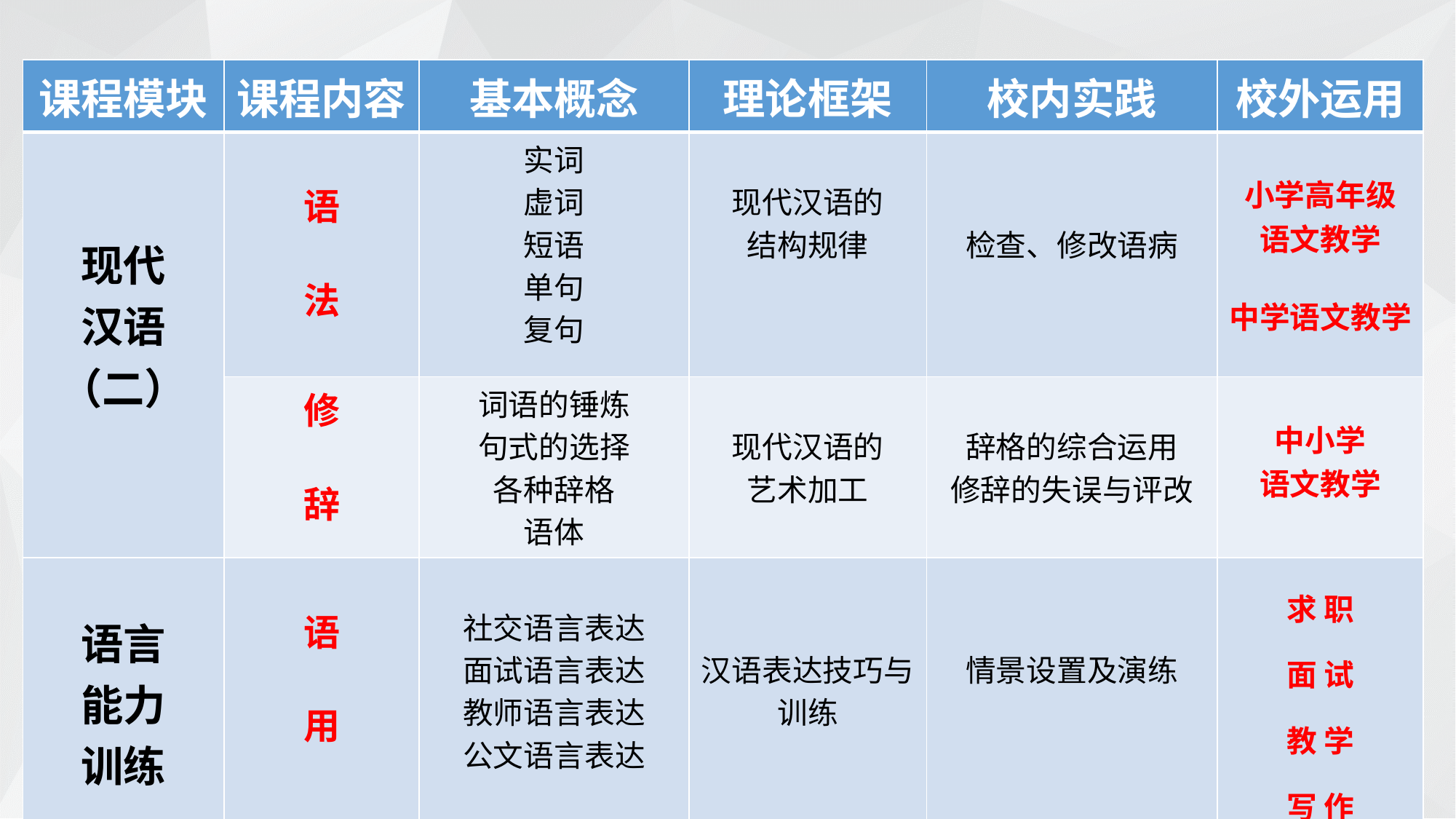

| 课程模块 | 课程内容 | 基本概念 | 理论框架 | 校内实践 | 校外运用 |
| --- | --- | --- | --- | --- | --- |
| 现代 汉语 （二） | 语 法 | 实词 虚词 短语 单句 复句 | 现代汉语的 结构规律 | 检查、修改语病 | 小学高年级 语文教学 中学语文教学 |
|  | 修 辞 | 词语的锤炼 句式的选择 各种辞格 语体 | 现代汉语的 艺术加工 | 辞格的综合运用 修辞的失误与评改 | 中小学 语文教学 |
| 语言 能力 训练 | 语 用 | 社交语言表达 面试语言表达 教师语言表达 公文语言表达 | 汉语表达技巧与训练 | 情景设置及演练 | 求 职 面 试 教 学 写 作 |